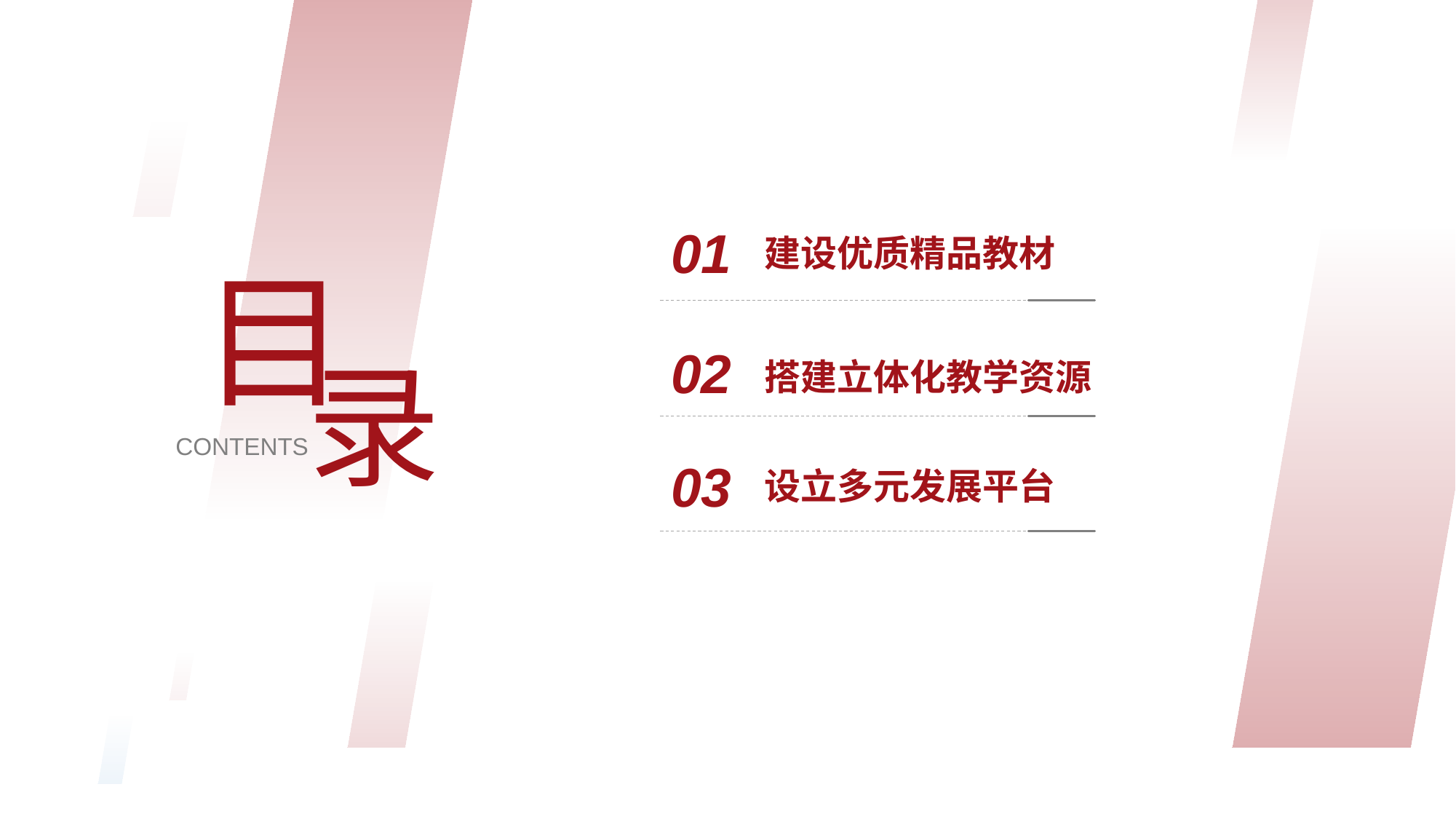

01
建设优质精品教材
02
搭建立体化教学资源
03
设立多元发展平台

目
录
CONTENTS